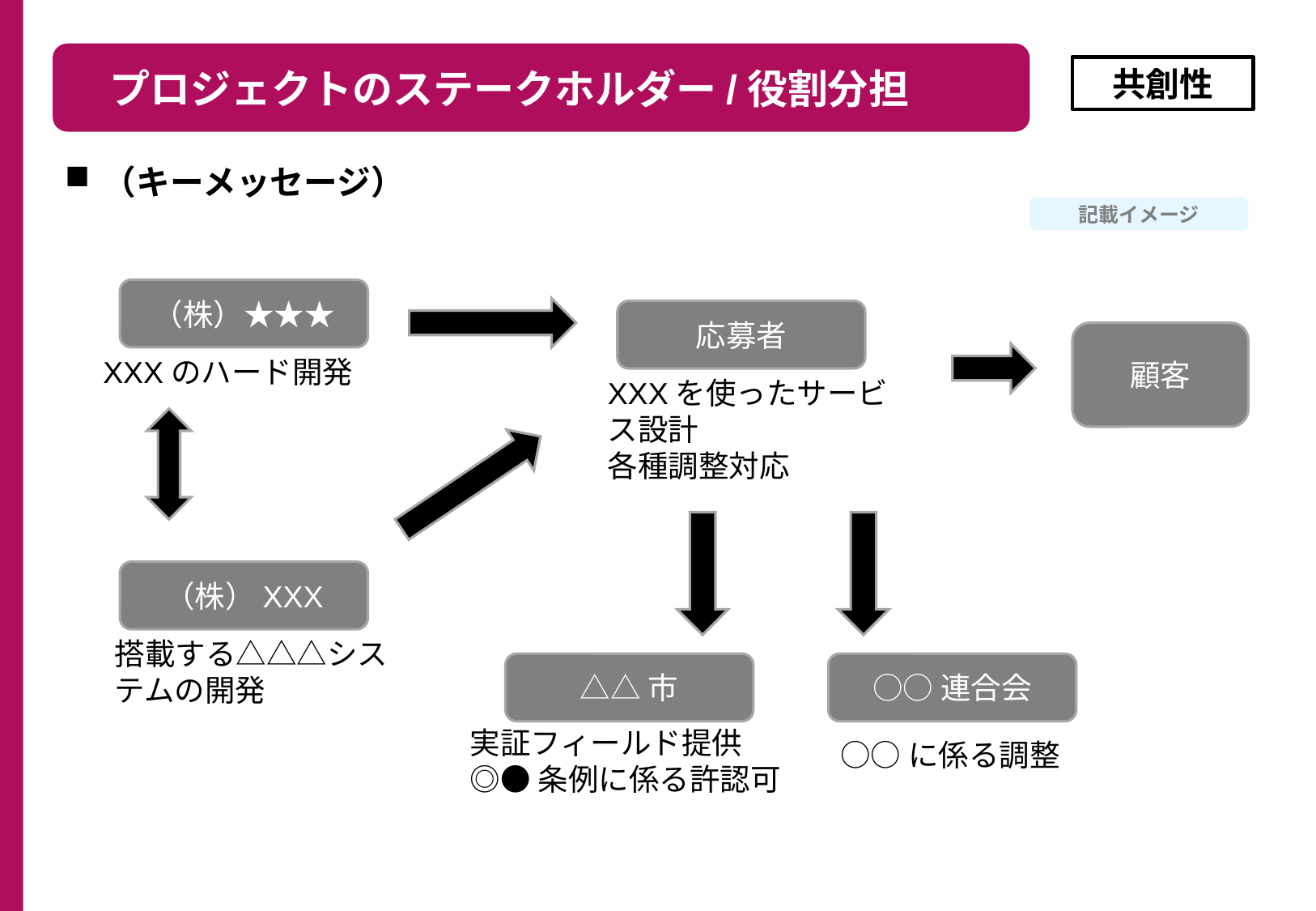

プロジェクトのステークホルダー/役割分担
共創性
（キーメッセージ）
記載イメージ
（株）★★★

応募者
顧客

XXXのハード開発
XXXを使ったサービス設計
各種調整対応

（株）XXX
搭載する△△△システムの開発
△△市
○○連合会
実証フィールド提供
◎●条例に係る許認可
○○に係る調整